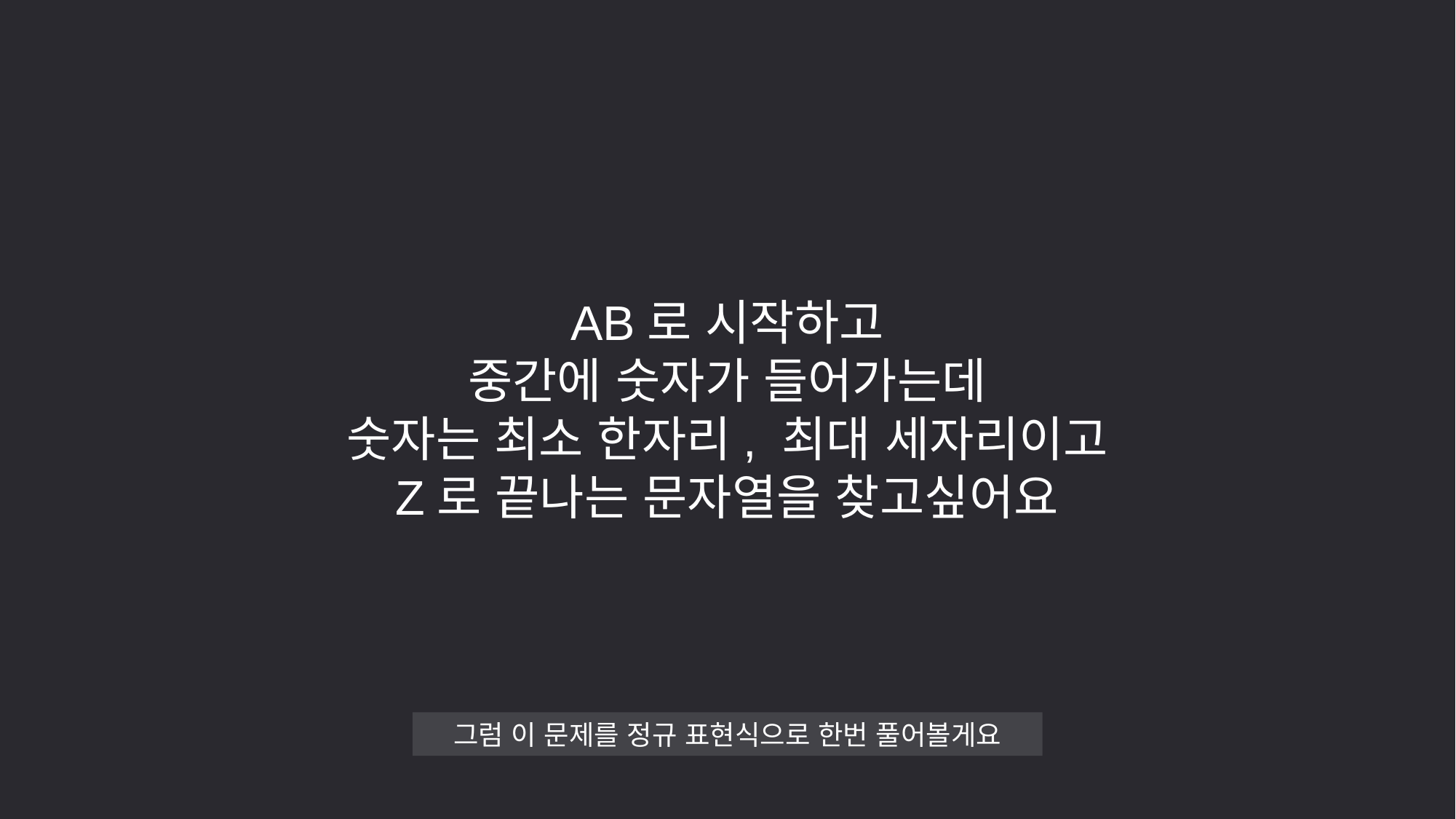

AB로 시작하고
중간에 숫자가 들어가는데
숫자는 최소 한자리, 최대 세자리이고
Z로 끝나는 문자열을 찾고싶어요
그럼 이 문제를 정규 표현식으로 한번 풀어볼게요